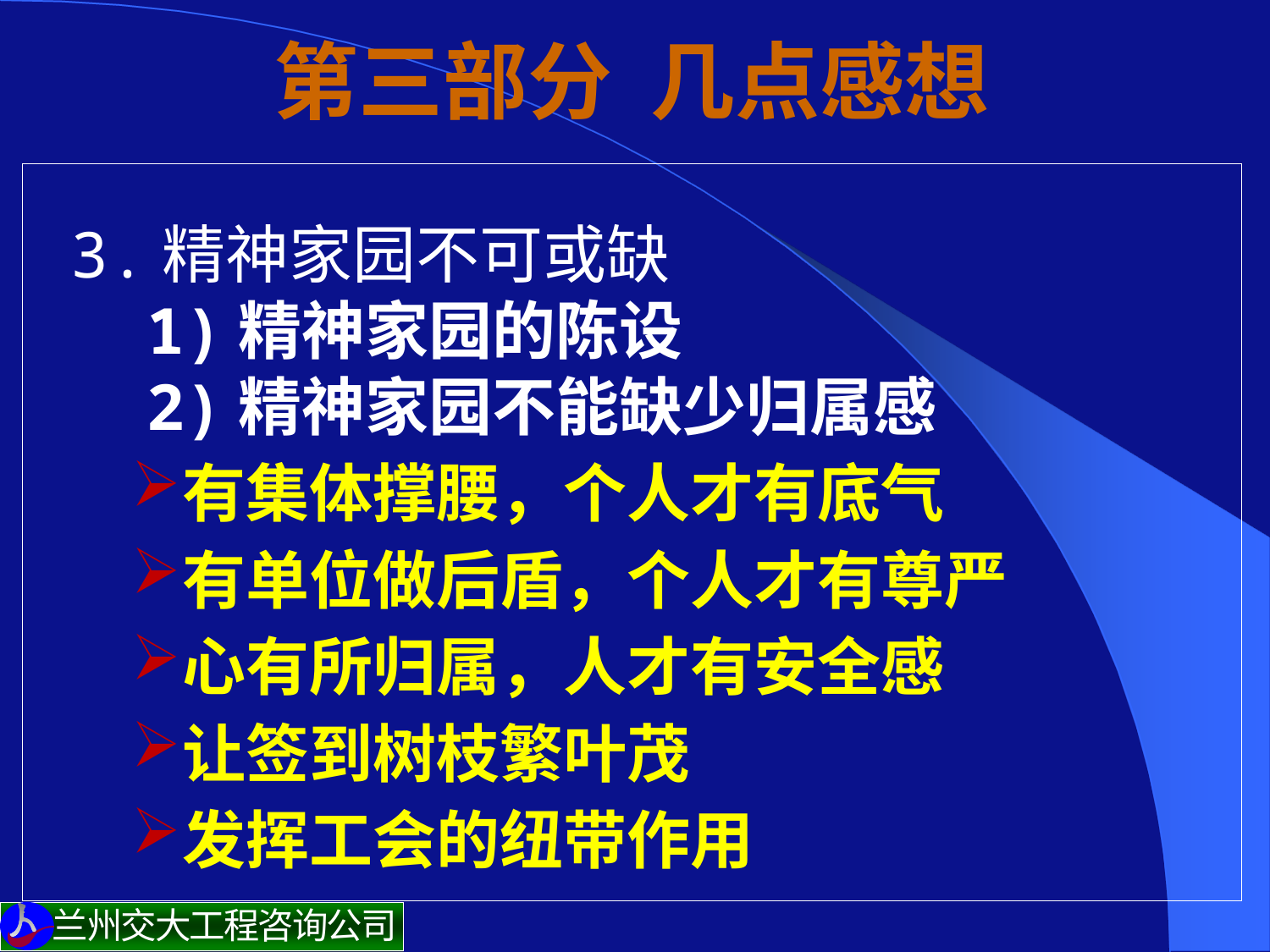

# 第三部分  几点感想
 3.精神家园不可或缺
   1)精神家园的陈设
   2)精神家园不能缺少归属感
有集体撑腰，个人才有底气
有单位做后盾，个人才有尊严
心有所归属，人才有安全感
让签到树枝繁叶茂
发挥工会的纽带作用